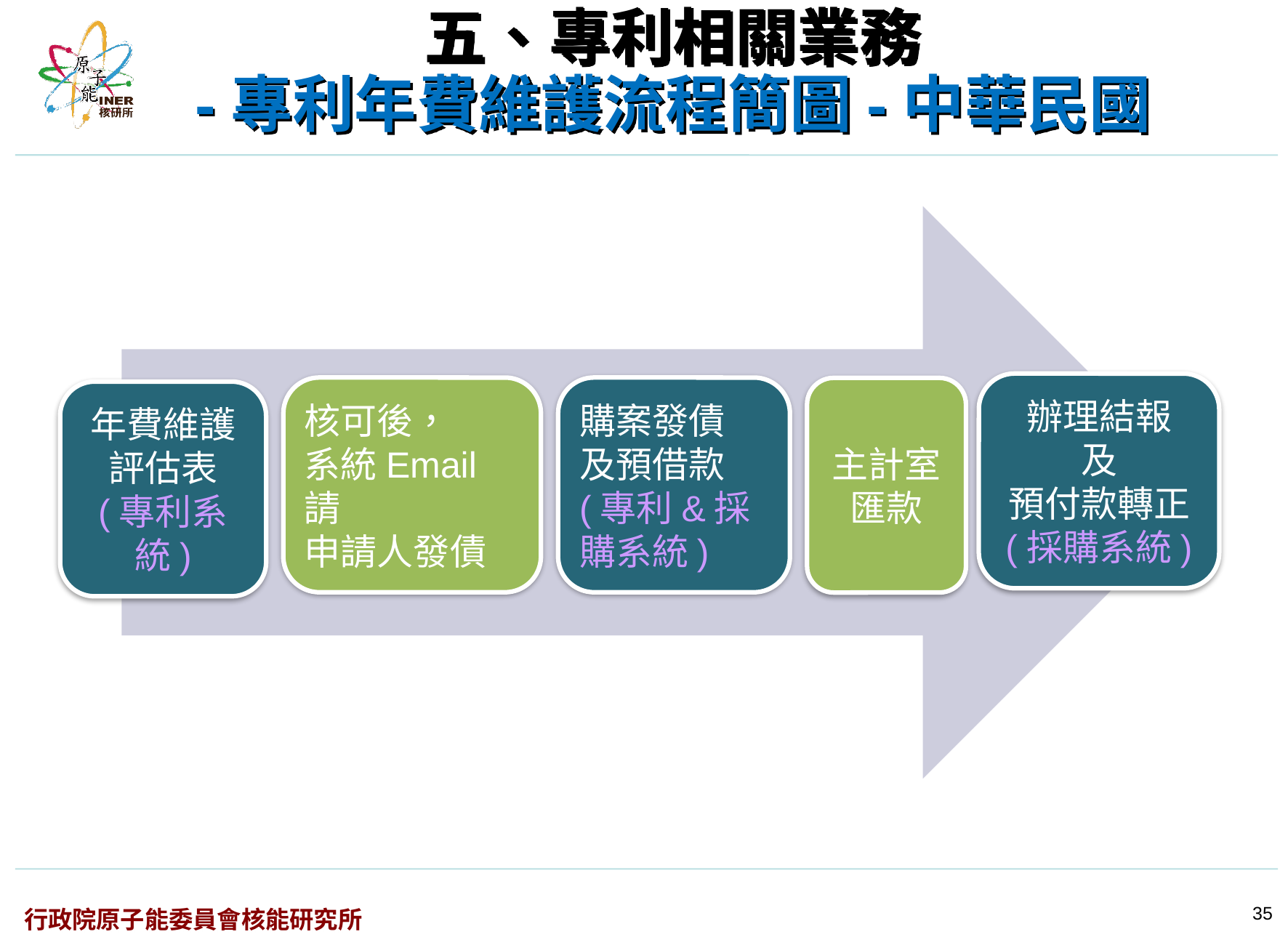

# 五、專利相關業務 -專利年費維護流程簡圖-中華民國

辦理結報
及
預付款轉正
(採購系統)
核可後，
系統Email請
申請人發債
購案發債
及預借款
(專利&採購系統)
主計室
匯款
年費維護評估表
(專利系統)